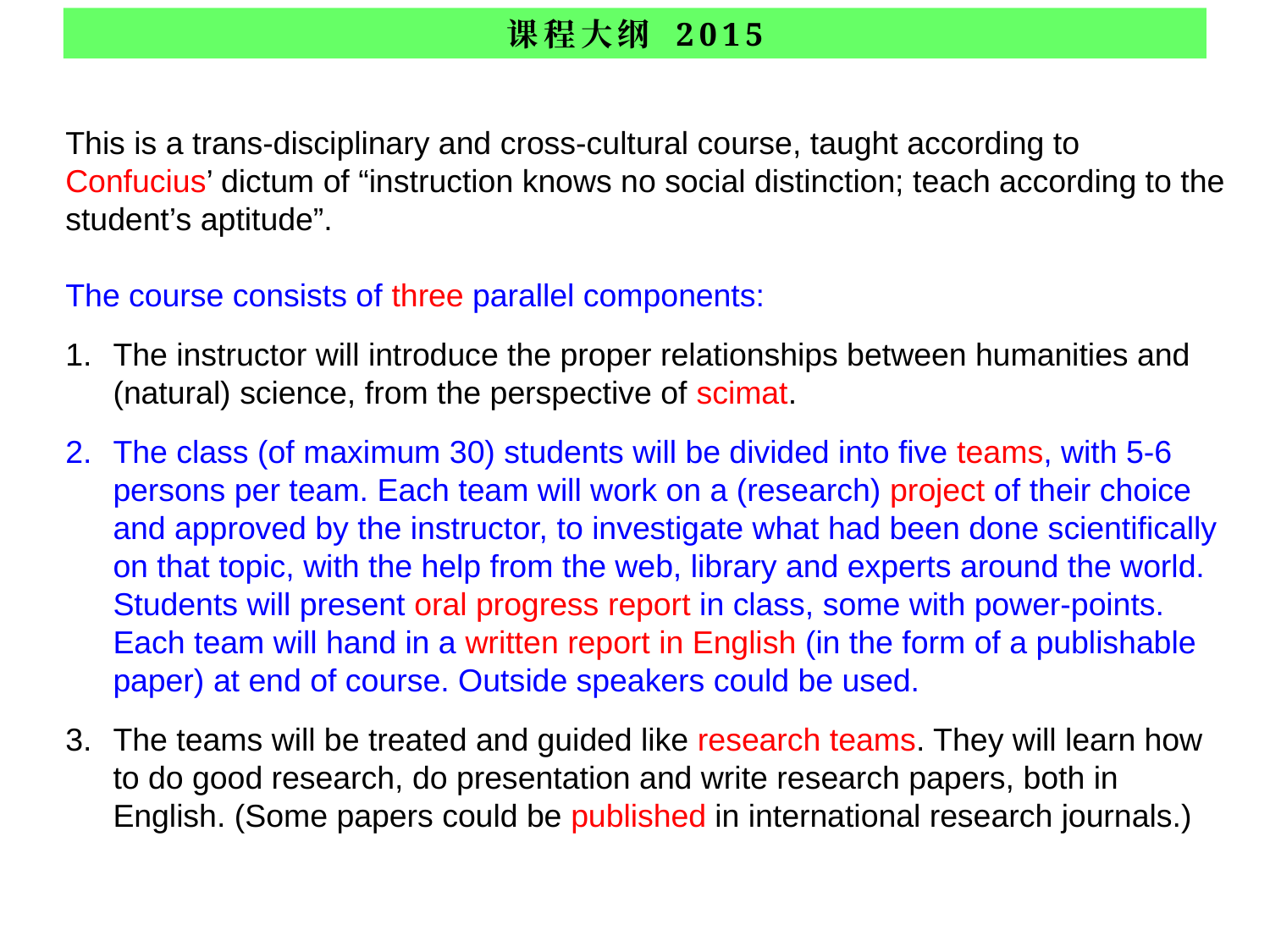

课程大纲 2015
This is a trans-disciplinary and cross-cultural course, taught according to Confucius’ dictum of “instruction knows no social distinction; teach according to the student’s aptitude”.

The course consists of three parallel components:
The instructor will introduce the proper relationships between humanities and (natural) science, from the perspective of scimat.
The class (of maximum 30) students will be divided into five teams, with 5-6 persons per team. Each team will work on a (research) project of their choice and approved by the instructor, to investigate what had been done scientifically on that topic, with the help from the web, library and experts around the world. Students will present oral progress report in class, some with power-points. Each team will hand in a written report in English (in the form of a publishable paper) at end of course. Outside speakers could be used.
The teams will be treated and guided like research teams. They will learn how to do good research, do presentation and write research papers, both in English. (Some papers could be published in international research journals.)